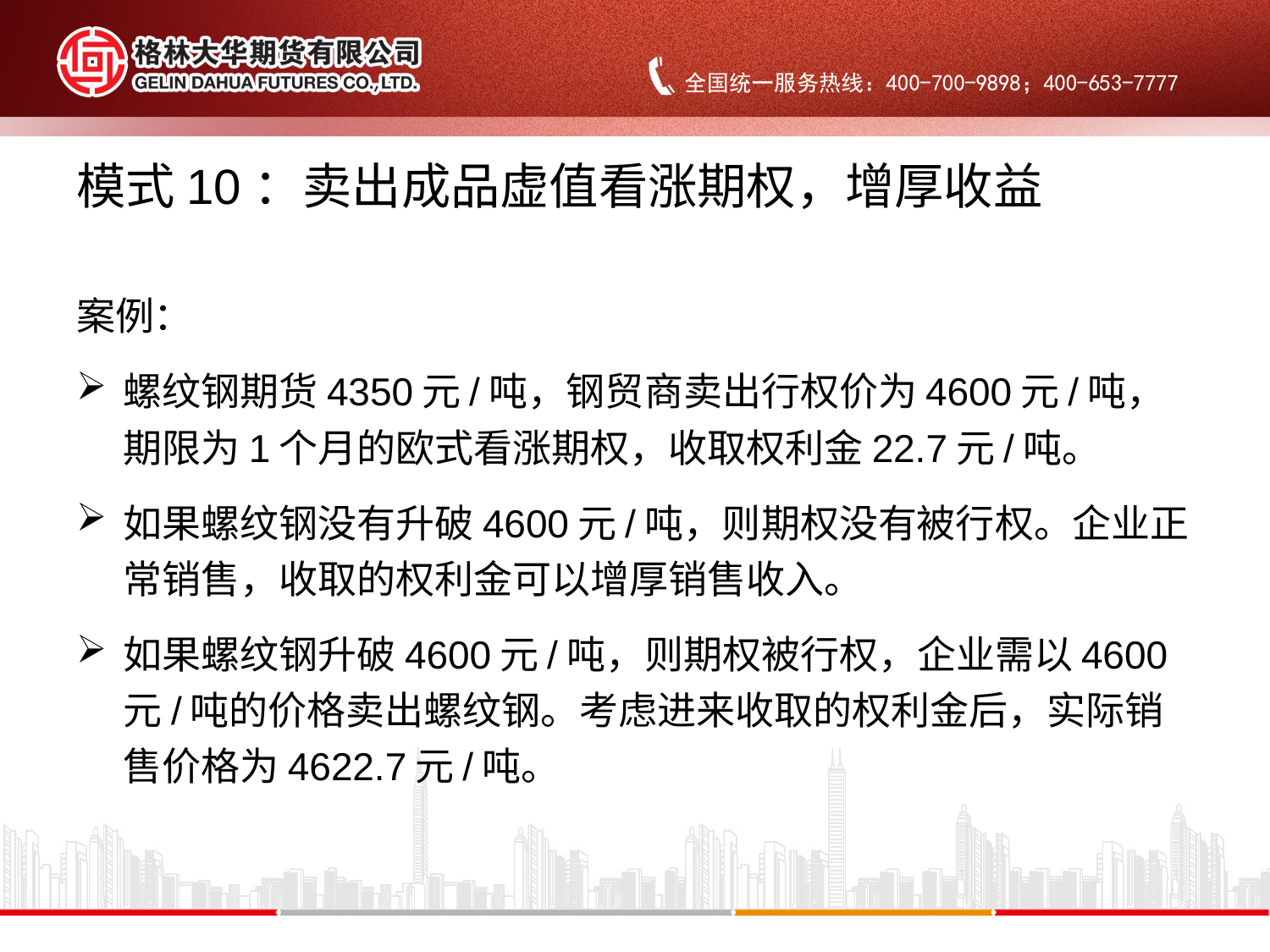

# 模式10：卖出成品虚值看涨期权，增厚收益
案例：
螺纹钢期货4350元/吨，钢贸商卖出行权价为4600元/吨，期限为1个月的欧式看涨期权，收取权利金22.7元/吨。
如果螺纹钢没有升破4600元/吨，则期权没有被行权。企业正常销售，收取的权利金可以增厚销售收入。
如果螺纹钢升破4600元/吨，则期权被行权，企业需以4600元/吨的价格卖出螺纹钢。考虑进来收取的权利金后，实际销售价格为4622.7元/吨。